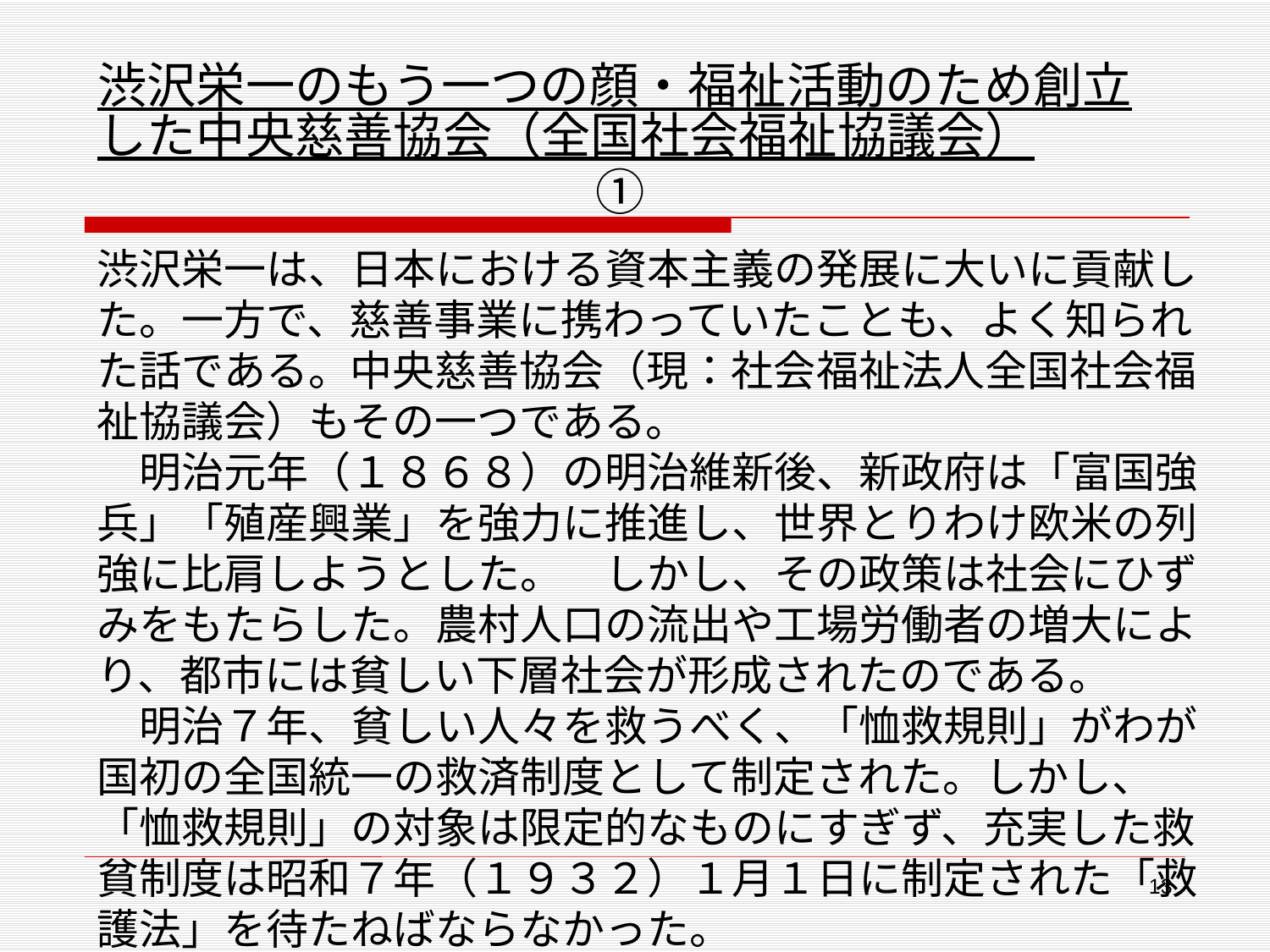

# 渋沢栄一のもう一つの顔・福祉活動のため創立した中央慈善協会（全国社会福祉協議会）①
渋沢栄一は、日本における資本主義の発展に大いに貢献した。一方で、慈善事業に携わっていたことも、よく知られた話である。中央慈善協会（現：社会福祉法人全国社会福祉協議会）もその一つである。
　明治元年（１８６８）の明治維新後、新政府は「富国強兵」「殖産興業」を強力に推進し、世界とりわけ欧米の列強に比肩しようとした。　しかし、その政策は社会にひずみをもたらした。農村人口の流出や工場労働者の増大により、都市には貧しい下層社会が形成されたのである。
　明治７年、貧しい人々を救うべく、「恤救規則」がわが国初の全国統一の救済制度として制定された。しかし、「恤救規則」の対象は限定的なものにすぎず、充実した救貧制度は昭和７年（１９３２）１月１日に制定された「救護法」を待たねばならなかった。

13